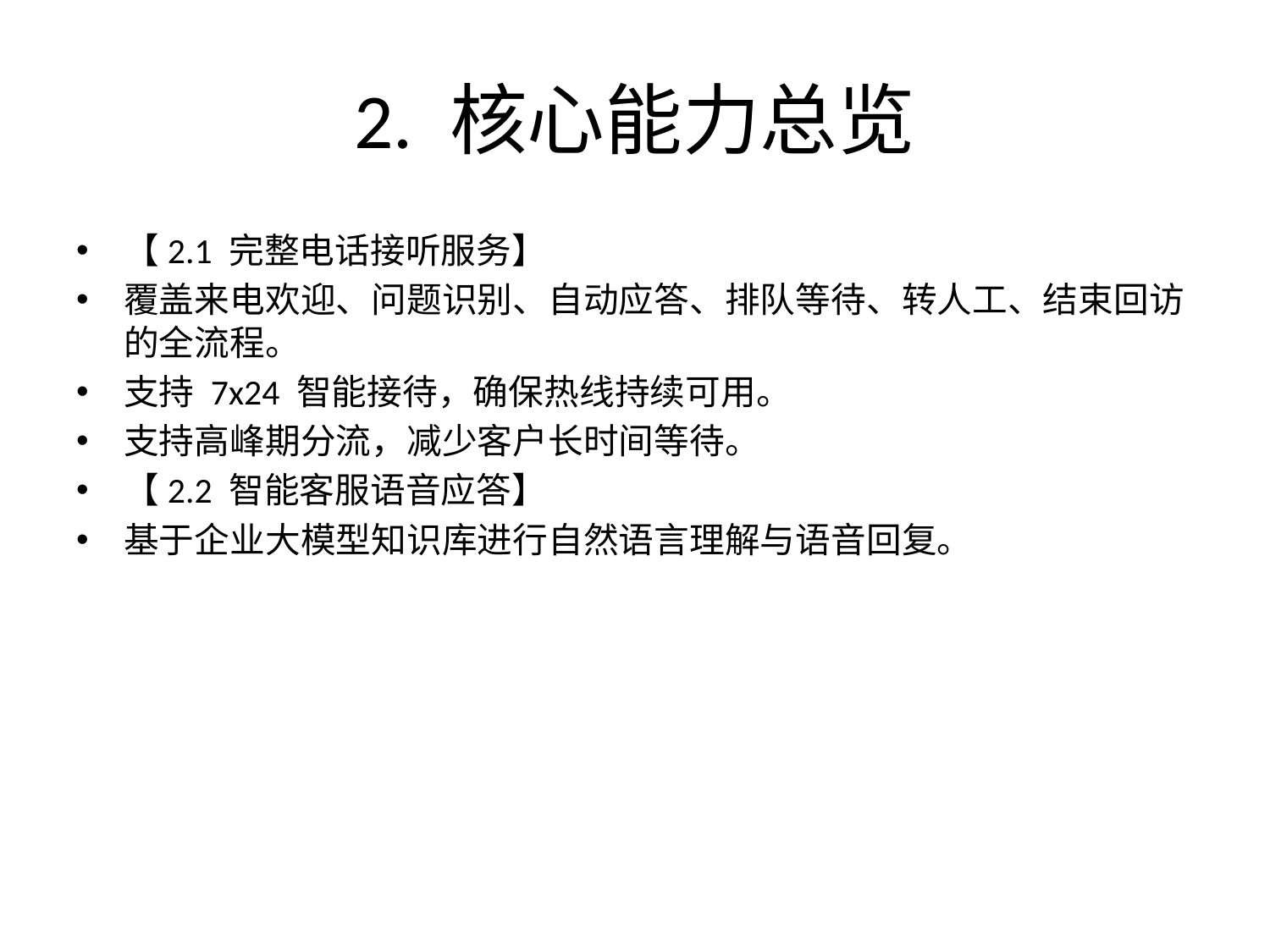

# 2. 核心能力总览
【2.1 完整电话接听服务】
覆盖来电欢迎、问题识别、自动应答、排队等待、转人工、结束回访的全流程。
支持 7x24 智能接待，确保热线持续可用。
支持高峰期分流，减少客户长时间等待。
【2.2 智能客服语音应答】
基于企业大模型知识库进行自然语言理解与语音回复。